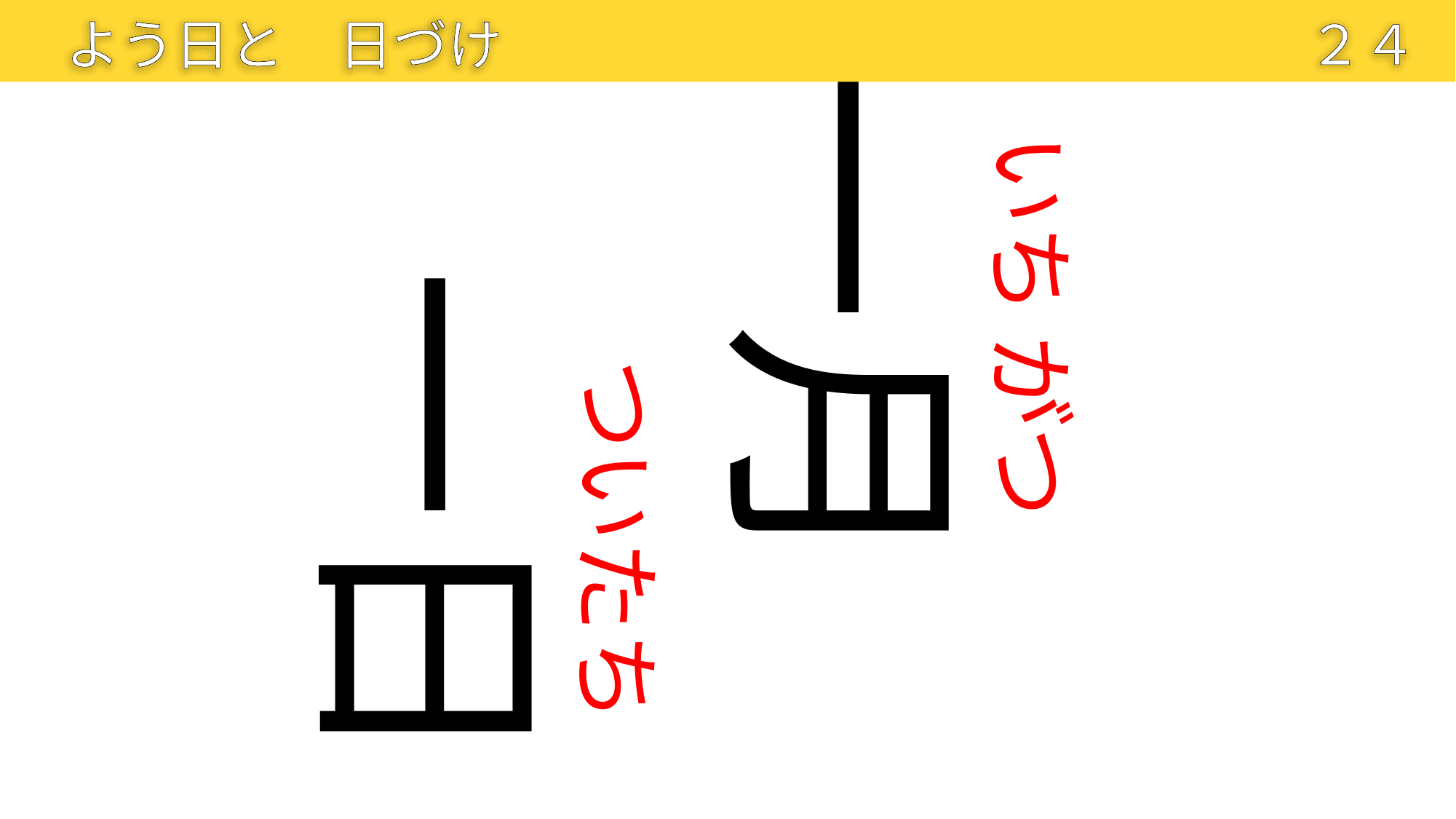

よう日と　日づけ
２４
一月
いち がつ
一日
ついたち